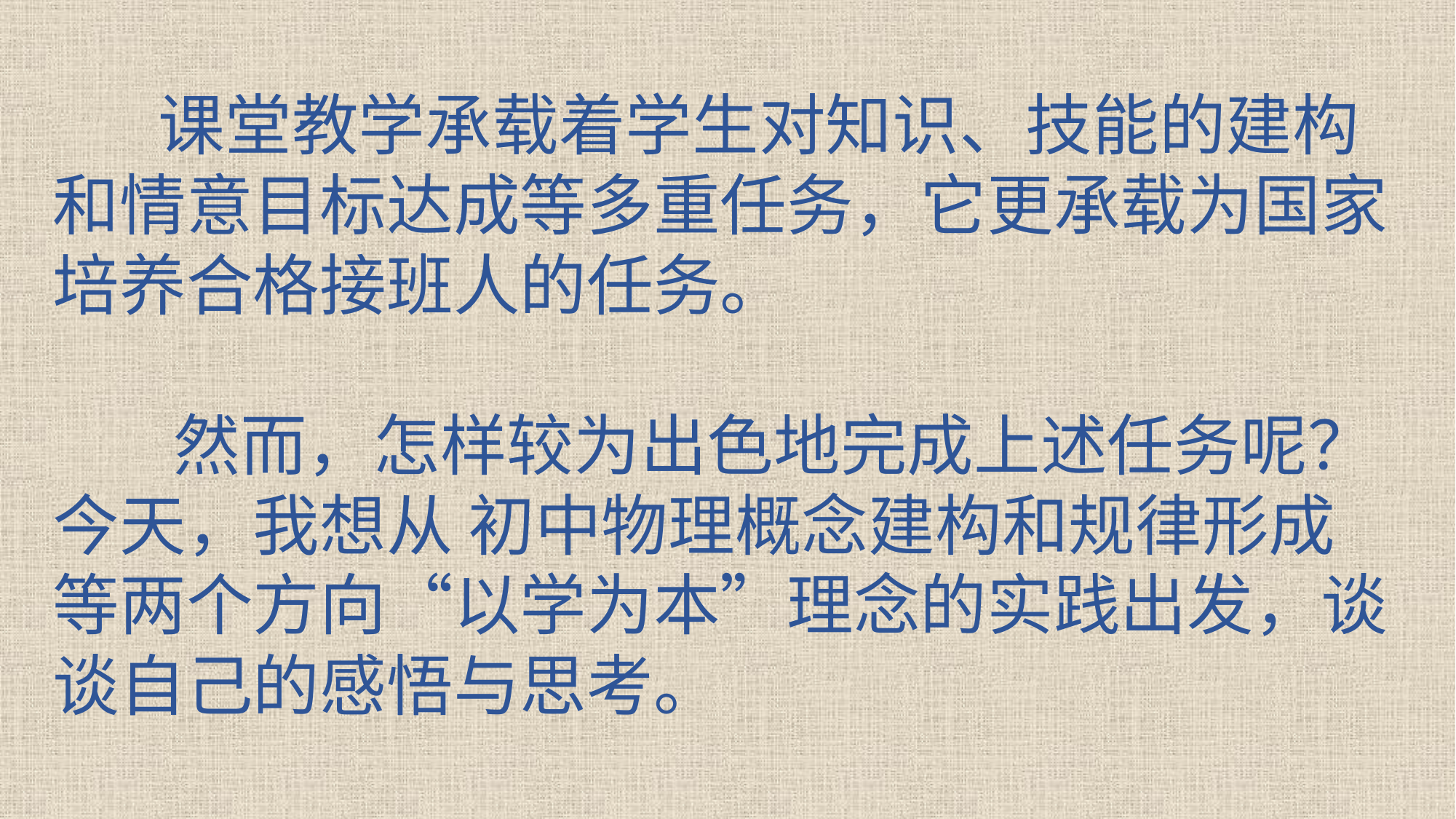

课堂教学承载着学生对知识、技能的建构和情意目标达成等多重任务，它更承载为国家培养合格接班人的任务。

       然而，怎样较为出色地完成上述任务呢？今天，我想从 初中物理概念建构和规律形成等两个方向“以学为本”理念的实践出发，谈谈自己的感悟与思考。